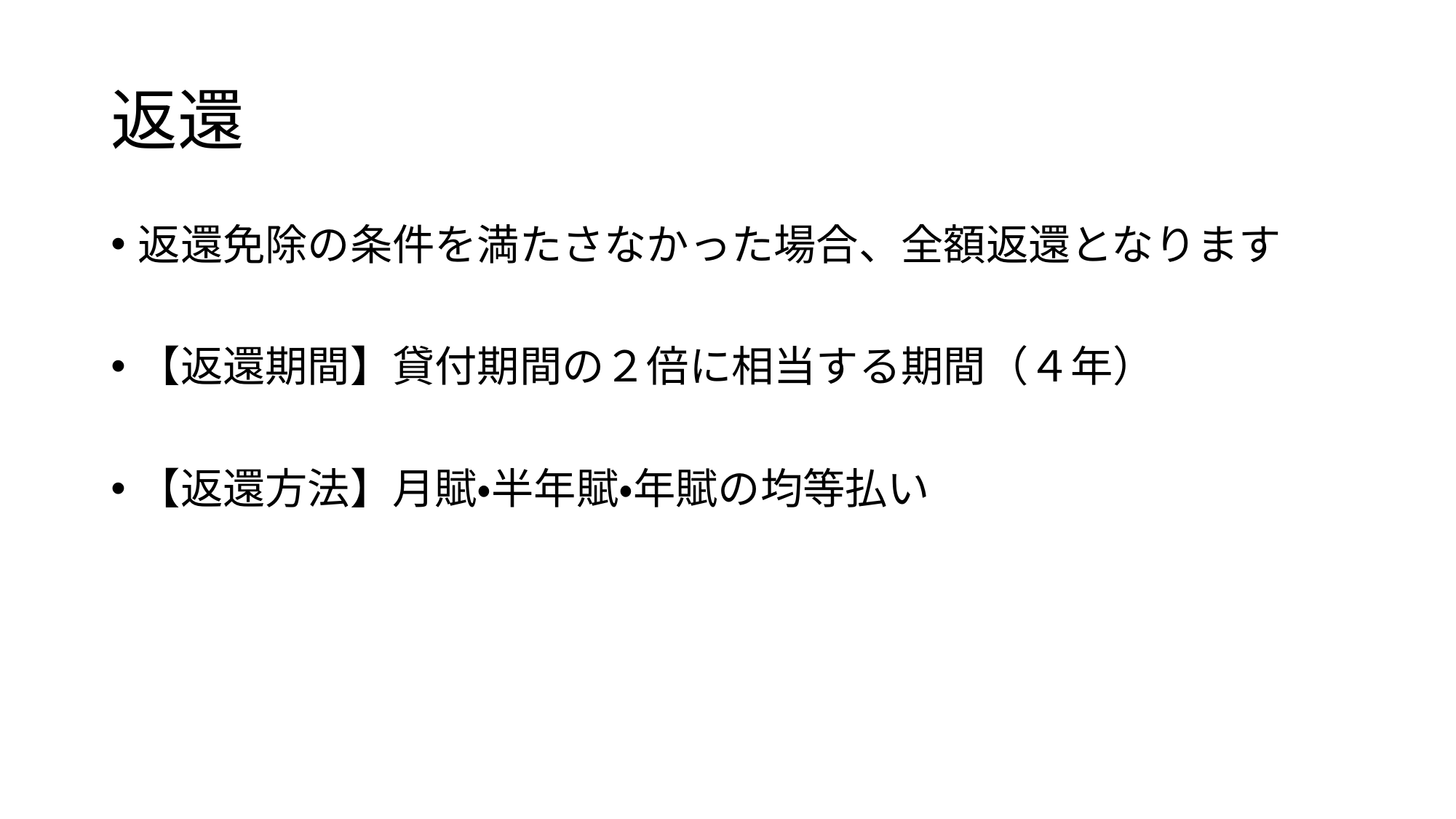

# 返還
返還免除の条件を満たさなかった場合、全額返還となります

【返還期間】貸付期間の２倍に相当する期間（４年）

【返還方法】月賦・半年賦・年賦の均等払い